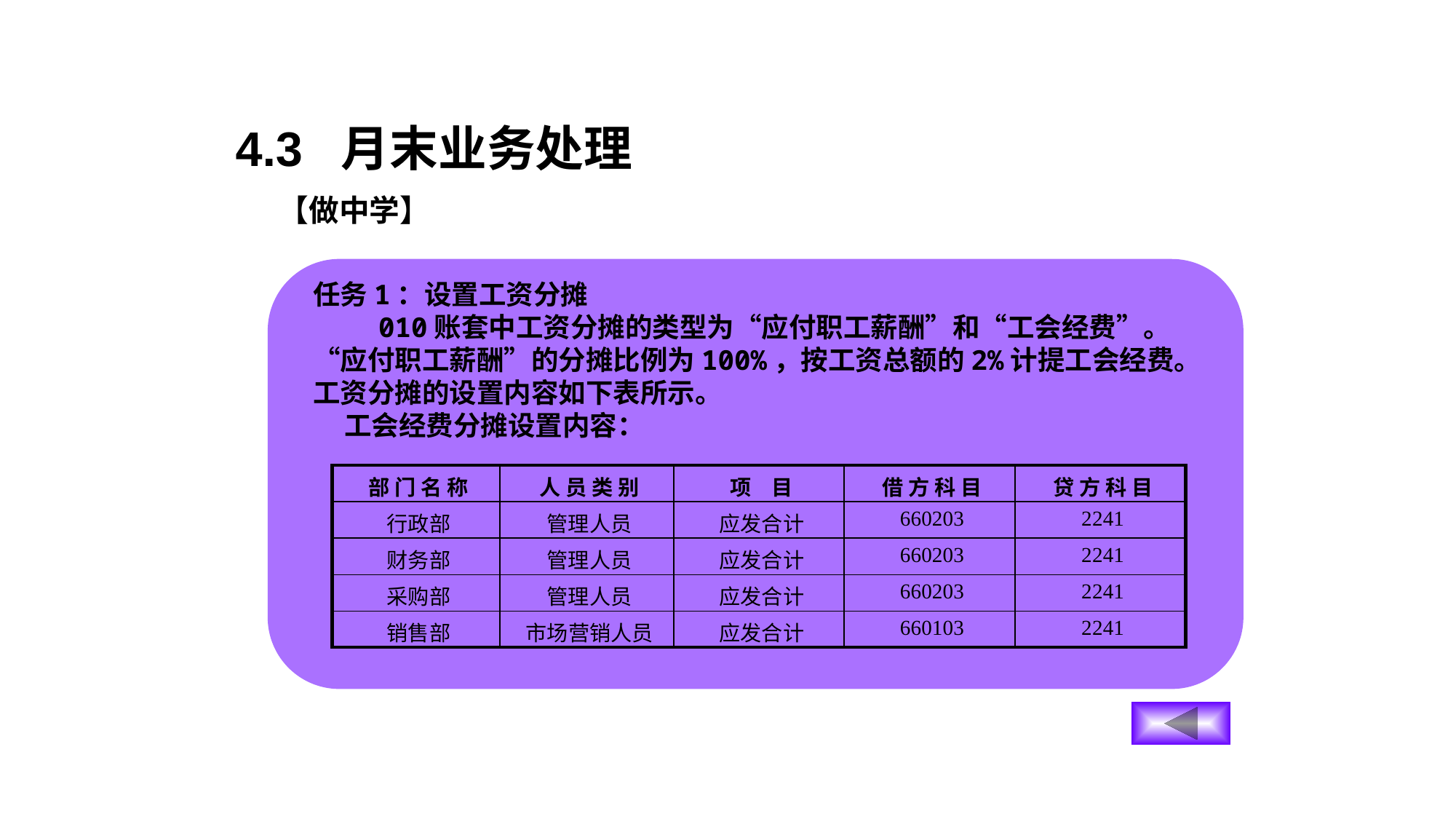

4.3  月末业务处理
【做中学】

任务1：设置工资分摊
    010账套中工资分摊的类型为“应付职工薪酬”和“工会经费”。“应付职工薪酬”的分摊比例为100%，按工资总额的2%计提工会经费。工资分摊的设置内容如下表所示。
    工会经费分摊设置内容：
| 部 门 名 称 | 人 员 类 别 | 项 目 | 借 方 科 目 | 贷 方 科 目 |
| --- | --- | --- | --- | --- |
| 行政部 | 管理人员 | 应发合计 | 660203 | 2241 |
| 财务部 | 管理人员 | 应发合计 | 660203 | 2241 |
| 采购部 | 管理人员 | 应发合计 | 660203 | 2241 |
| 销售部 | 市场营销人员 | 应发合计 | 660103 | 2241 |